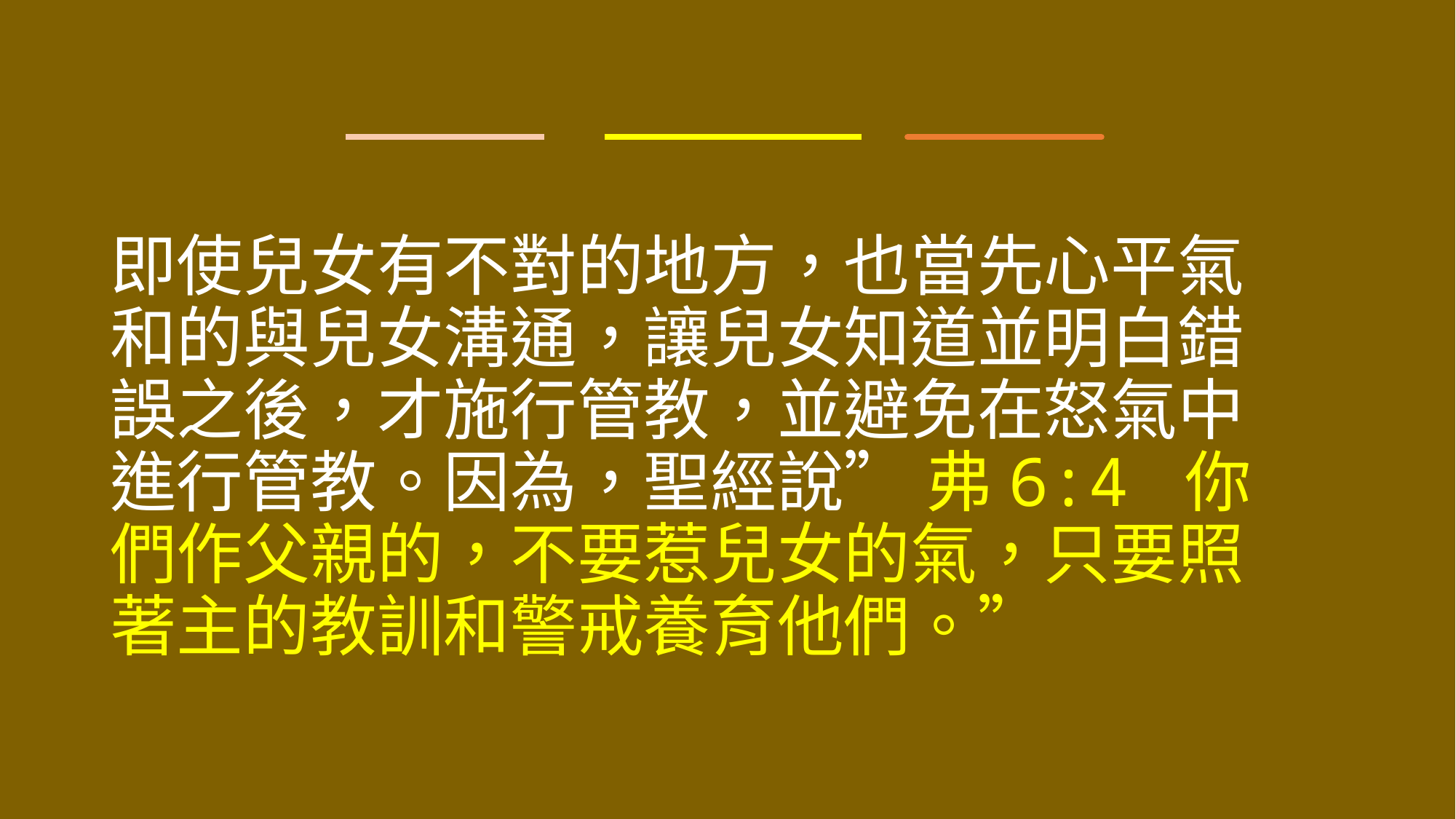

即使兒女有不對的地方，也當先心平氣和的與兒女溝通，讓兒女知道並明白錯誤之後，才施行管教，並避免在怒氣中進行管教。因為，聖經說” 弗6:4 你們作父親的，不要惹兒女的氣，只要照著主的教訓和警戒養育他們。”